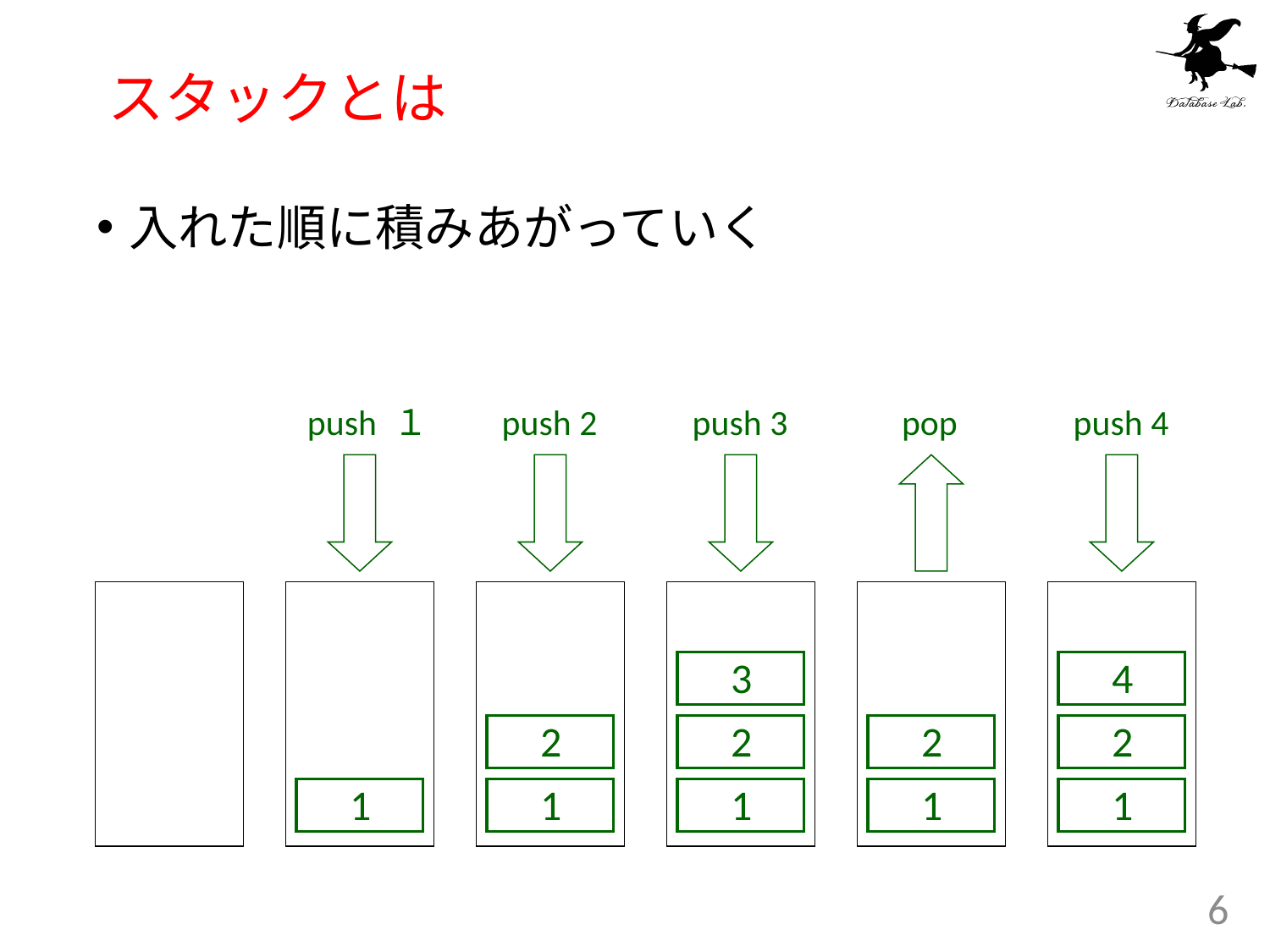

# スタックとは
入れた順に積みあがっていく

push １
push 2
push 3
pop
push 4

3
4

2
2
2
2

1
1
1
1
1

6